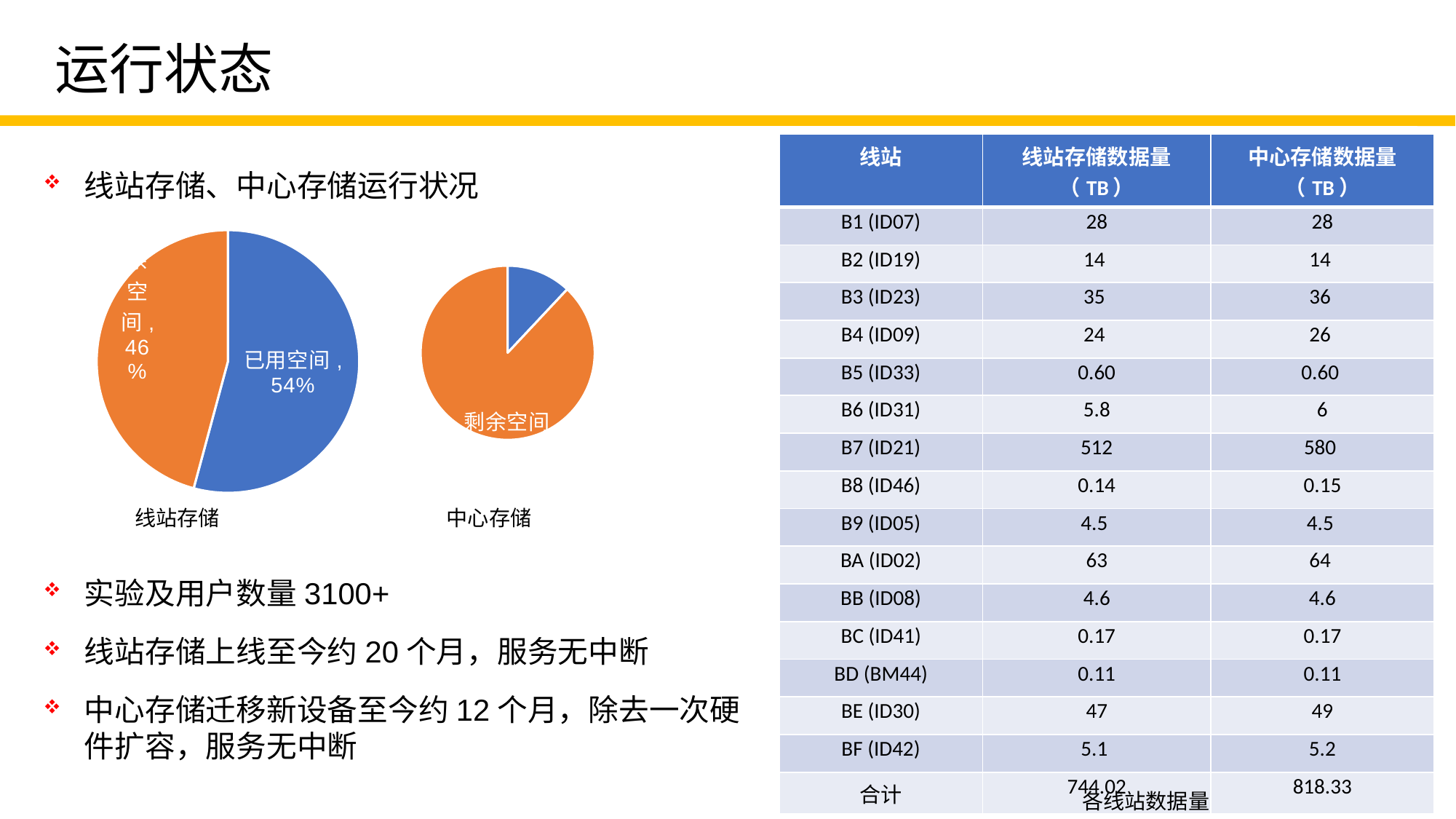

# 运行状态
| 线站 | 线站存储数据量（TB） | 中心存储数据量（TB） |
| --- | --- | --- |
| B1 (ID07) | 28 | 28 |
| B2 (ID19) | 14 | 14 |
| B3 (ID23) | 35 | 36 |
| B4 (ID09) | 24 | 26 |
| B5 (ID33) | 0.60 | 0.60 |
| B6 (ID31) | 5.8 | 6 |
| B7 (ID21) | 512 | 580 |
| B8 (ID46) | 0.14 | 0.15 |
| B9 (ID05) | 4.5 | 4.5 |
| BA (ID02) | 63 | 64 |
| BB (ID08) | 4.6 | 4.6 |
| BC (ID41) | 0.17 | 0.17 |
| BD (BM44) | 0.11 | 0.11 |
| BE (ID30) | 47 | 49 |
| BF (ID42) | 5.1 | 5.2 |
| 合计 | 744.02 | 818.33 |
线站存储、中心存储运行状况

实验及用户数量3100+
线站存储上线至今约20个月，服务无中断
中心存储迁移新设备至今约12个月，除去一次硬件扩容，服务无中断

### Chart

| Category | 中心存储 |
|---|---|
| 已用空间 | 0.12 |
| 剩余空间 | 0.88 |

### Chart

| Category | 线站存储 |
|---|---|
| 已用空间 | 0.542 |
| 剩余空间 | 0.458 |
线站存储
中心存储
5
各线站数据量